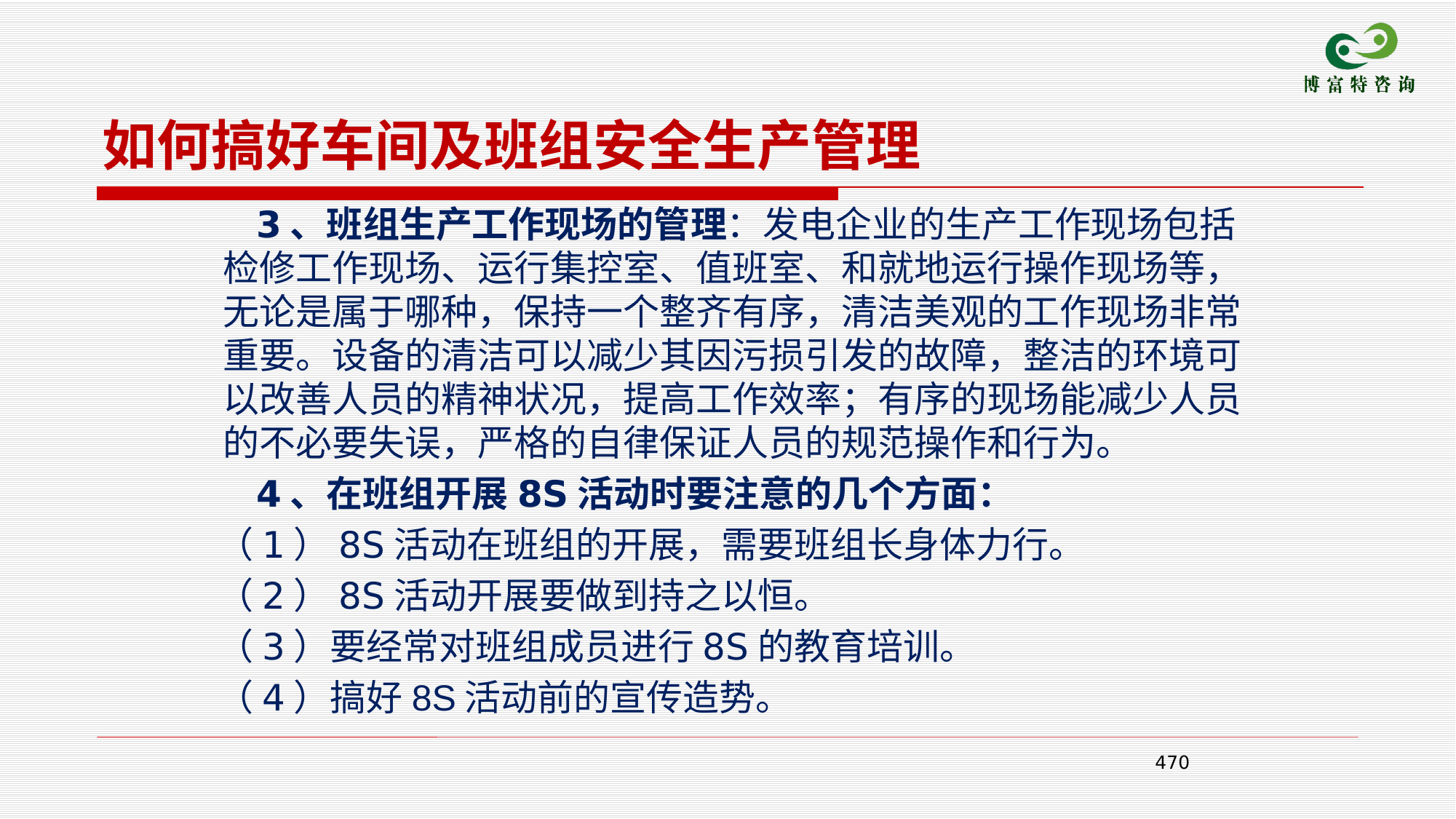

如何搞好车间及班组安全生产管理
       3、班组生产工作现场的管理：发电企业的生产工作现场包括检修工作现场、运行集控室、值班室、和就地运行操作现场等，无论是属于哪种，保持一个整齐有序，清洁美观的工作现场非常重要。设备的清洁可以减少其因污损引发的故障，整洁的环境可以改善人员的精神状况，提高工作效率；有序的现场能减少人员的不必要失误，严格的自律保证人员的规范操作和行为。
       4、在班组开展8S活动时要注意的几个方面：
     （1）8S活动在班组的开展，需要班组长身体力行。
     （2）8S活动开展要做到持之以恒。
     （3）要经常对班组成员进行8S的教育培训。
     （4）搞好8S活动前的宣传造势。

470